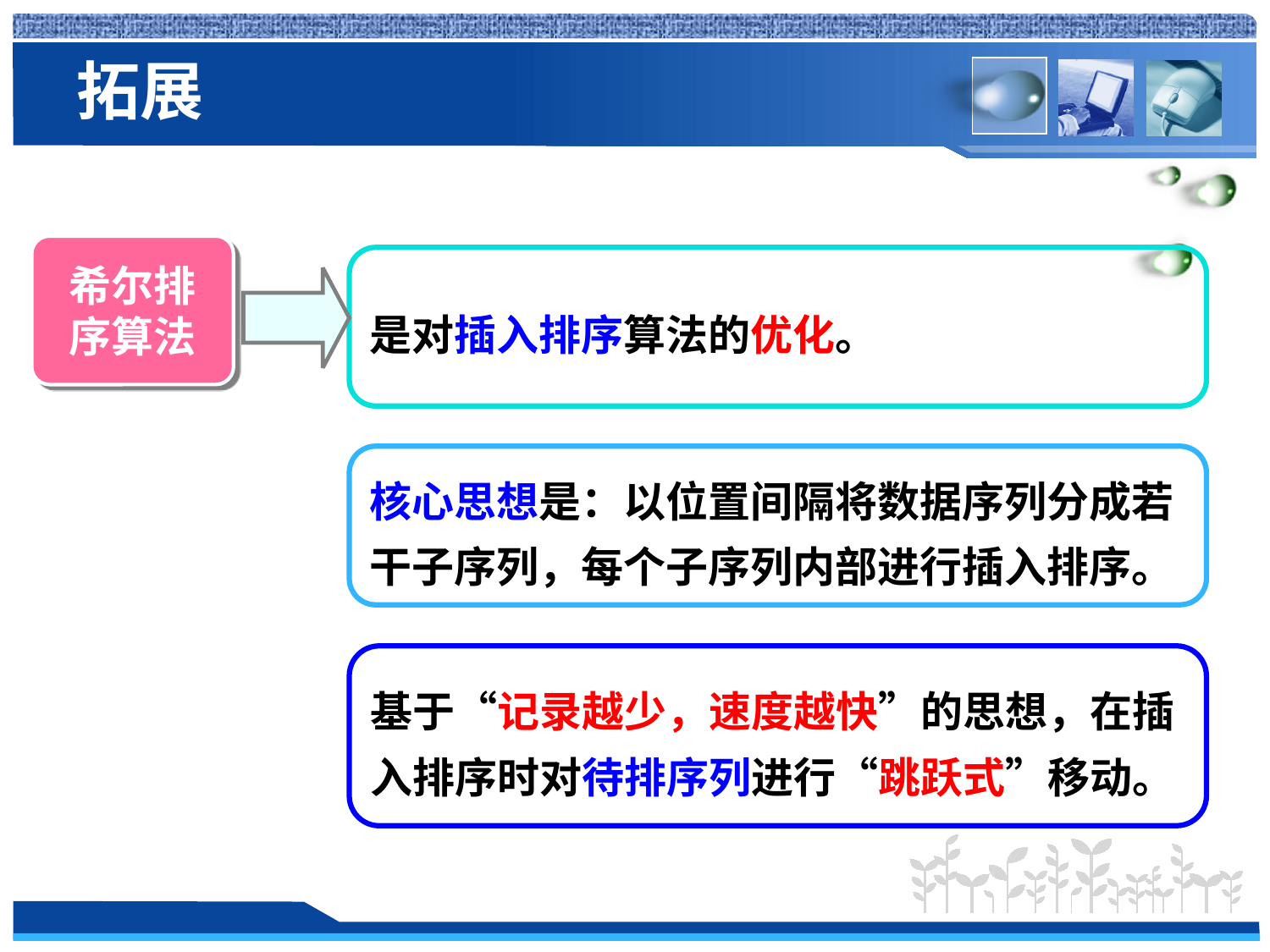

# 拓展
希尔排序算法
是对插入排序算法的优化。

核心思想是：以位置间隔将数据序列分成若干子序列，每个子序列内部进行插入排序。
基于“记录越少，速度越快”的思想，在插入排序时对待排序列进行“跳跃式”移动。